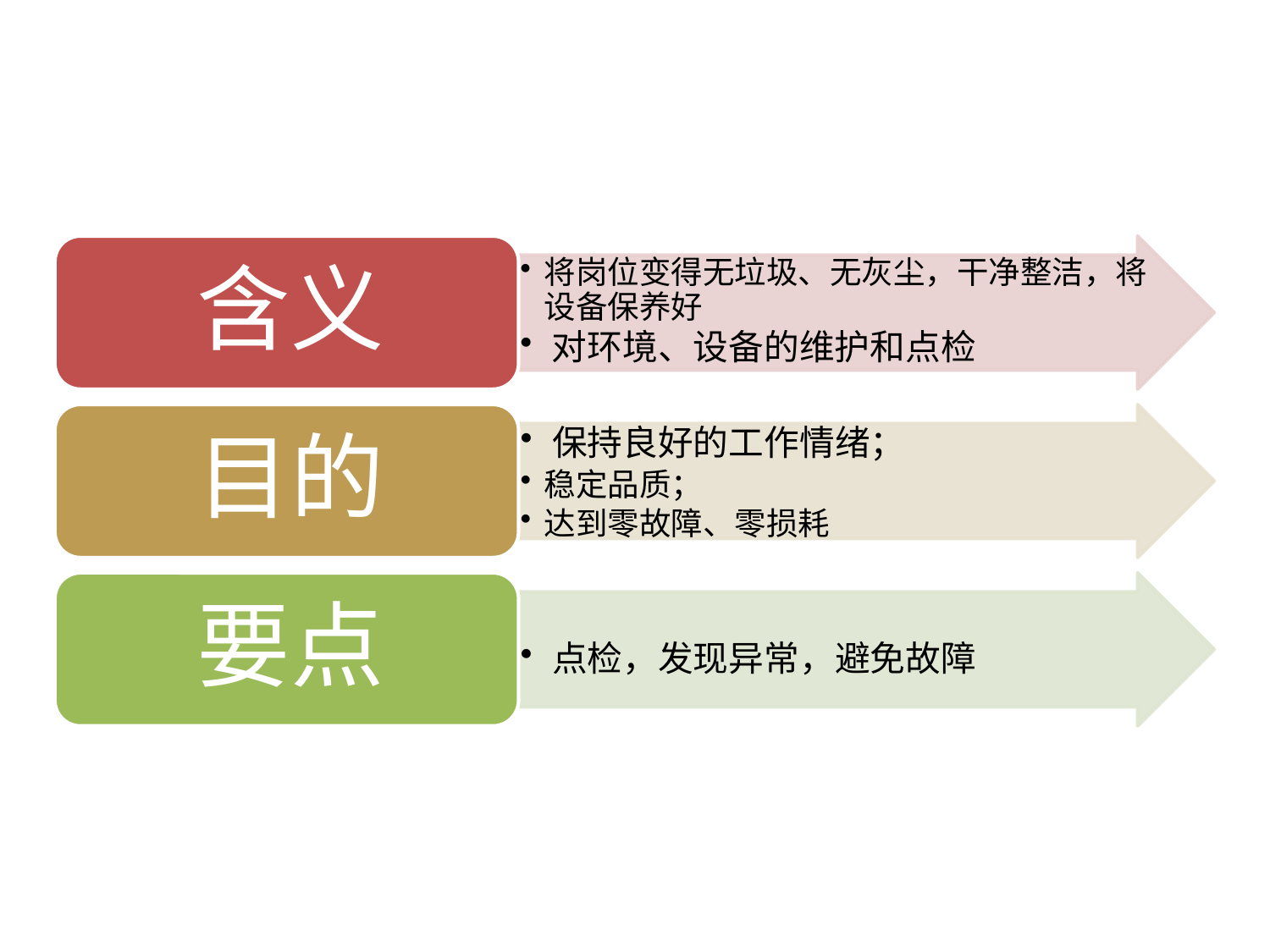

将岗位变得无垃圾、无灰尘，干净整洁，将设备保养好
对环境、设备的维护和点检
含义
保持良好的工作情绪；
稳定品质；
达到零故障、零损耗
目的

点检，发现异常，避免故障

要点